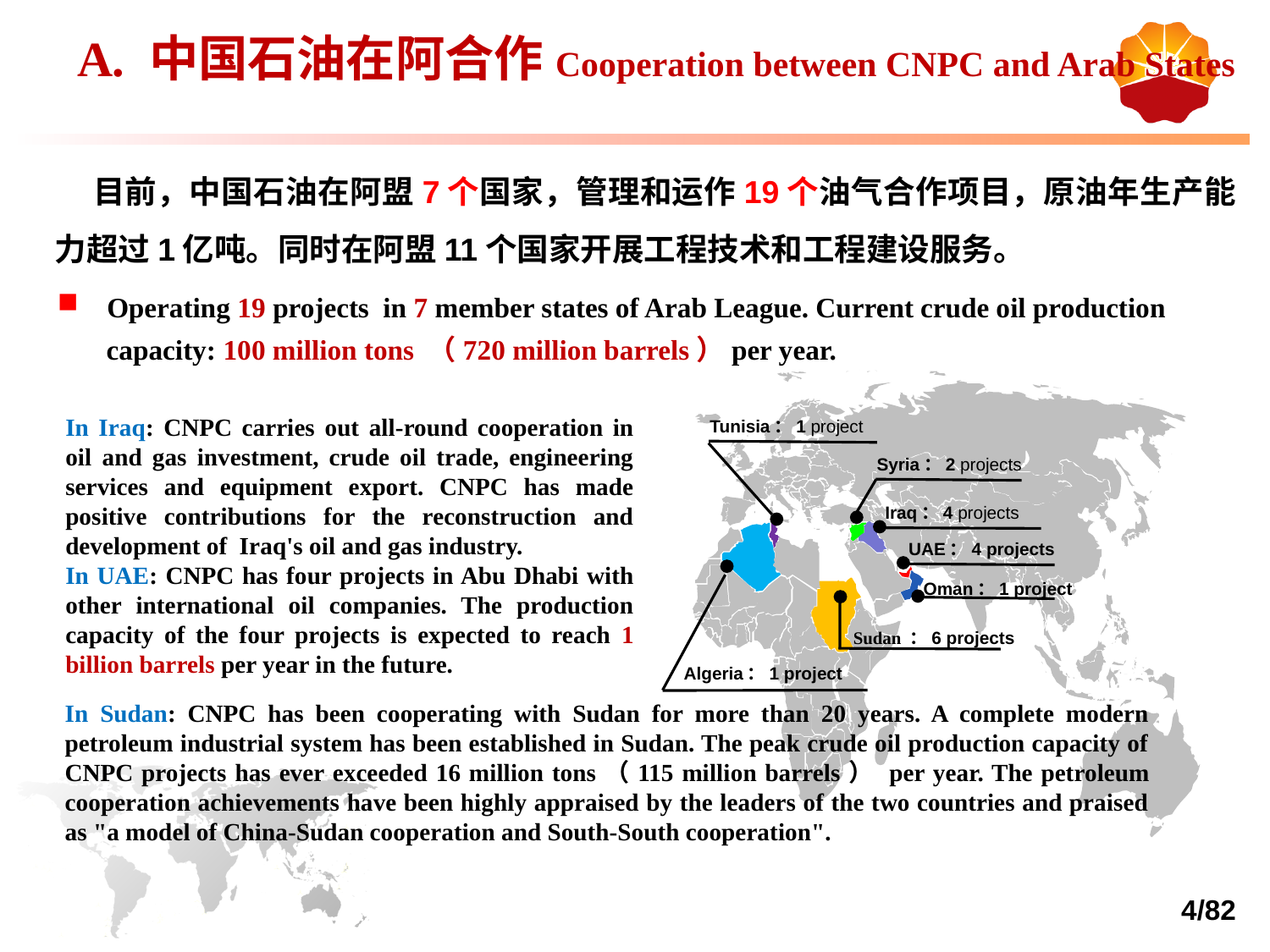

A. 中国石油在阿合作Cooperation between CNPC and Arab States
    目前，中国石油在阿盟7个国家，管理和运作19个油气合作项目，原油年生产能力超过1亿吨。同时在阿盟11个国家开展工程技术和工程建设服务。
Operating 19 projects  in 7 member states of Arab League. Current crude oil production
       capacity: 100 million tons （720 million barrels）per year.

Tunisia：1 project
Syria：2 projects
Iraq：4 projects

UAE：4 projects

Oman：1 project

Sudan ：6 projects
Algeria：1 project
In Iraq: CNPC carries out all-round cooperation in oil and gas investment, crude oil trade, engineering services and equipment export. CNPC has made positive contributions for the reconstruction and development of  Iraq's oil and gas industry.
In UAE: CNPC has four projects in Abu Dhabi with other international oil companies. The production capacity of the four projects is expected to reach 1 billion barrels per year in the future.
In Sudan: CNPC has been cooperating with Sudan for more than 20 years. A complete modern petroleum industrial system has been established in Sudan. The peak crude oil production capacity of CNPC projects has ever exceeded 16 million tons（115 million barrels） per year. The petroleum cooperation achievements have been highly appraised by the leaders of the two countries and praised as "a model of China-Sudan cooperation and South-South cooperation".
4/82